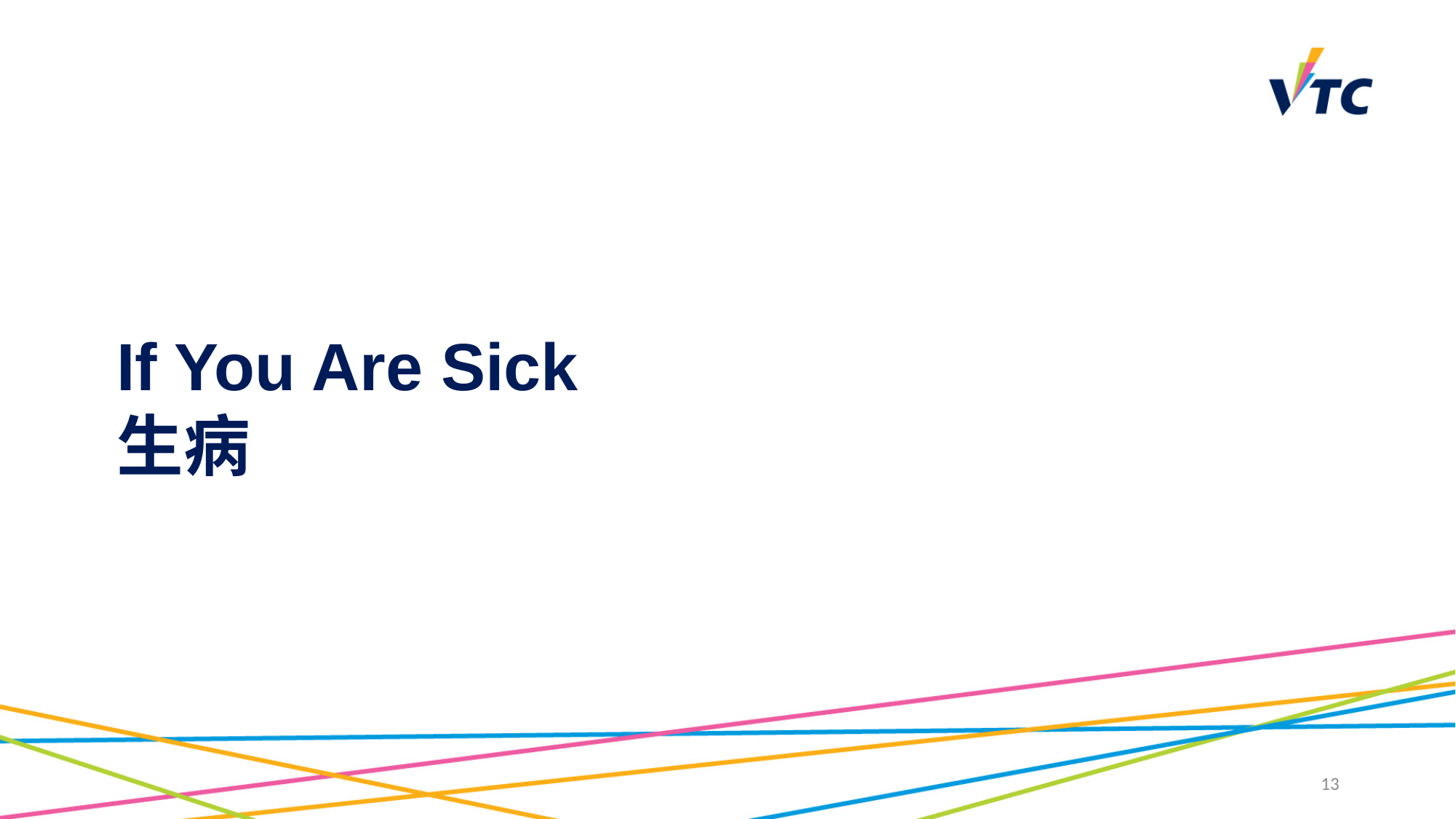

# If You Are Sick 生病
13